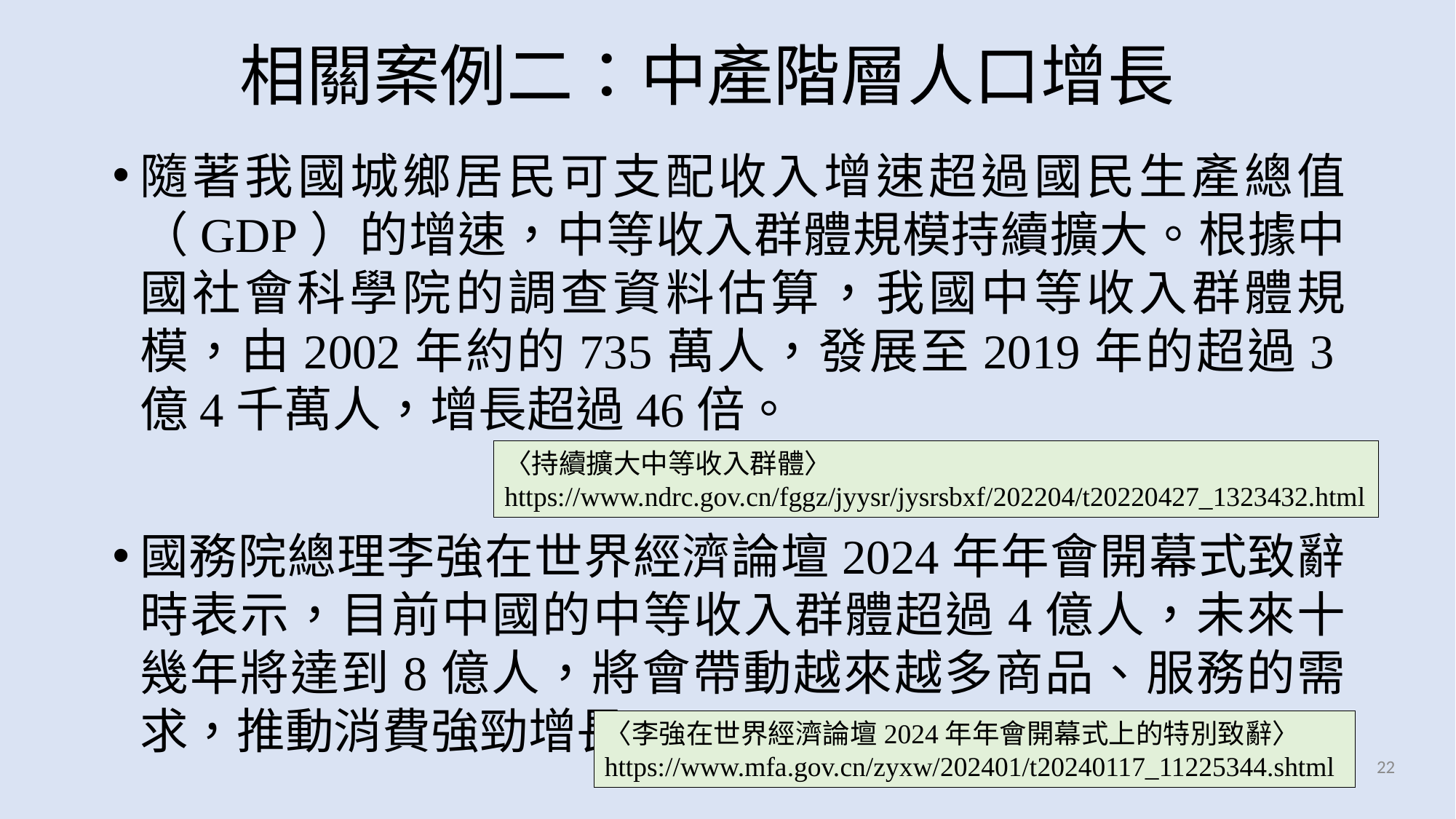

# 相關案例二：中產階層人口增長
隨著我國城鄉居民可支配收入增速超過國民生產總值（GDP）的增速，中等收入群體規模持續擴大。根據中國社會科學院的調查資料估算，我國中等收入群體規模，由2002年約的735萬人，發展至2019年的超過3億4千萬人，增長超過46倍。

國務院總理李強在世界經濟論壇2024年年會開幕式致辭時表示，目前中國的中等收入群體超過4億人，未來十幾年將達到8億人，將會帶動越來越多商品、服務的需求，推動消費強勁增長。

〈持續擴大中等收入群體〉
https://www.ndrc.gov.cn/fggz/jyysr/jysrsbxf/202204/t20220427_1323432.html
〈李強在世界經濟論壇2024年年會開幕式上的特別致辭〉
https://www.mfa.gov.cn/zyxw/202401/t20240117_11225344.shtml
22